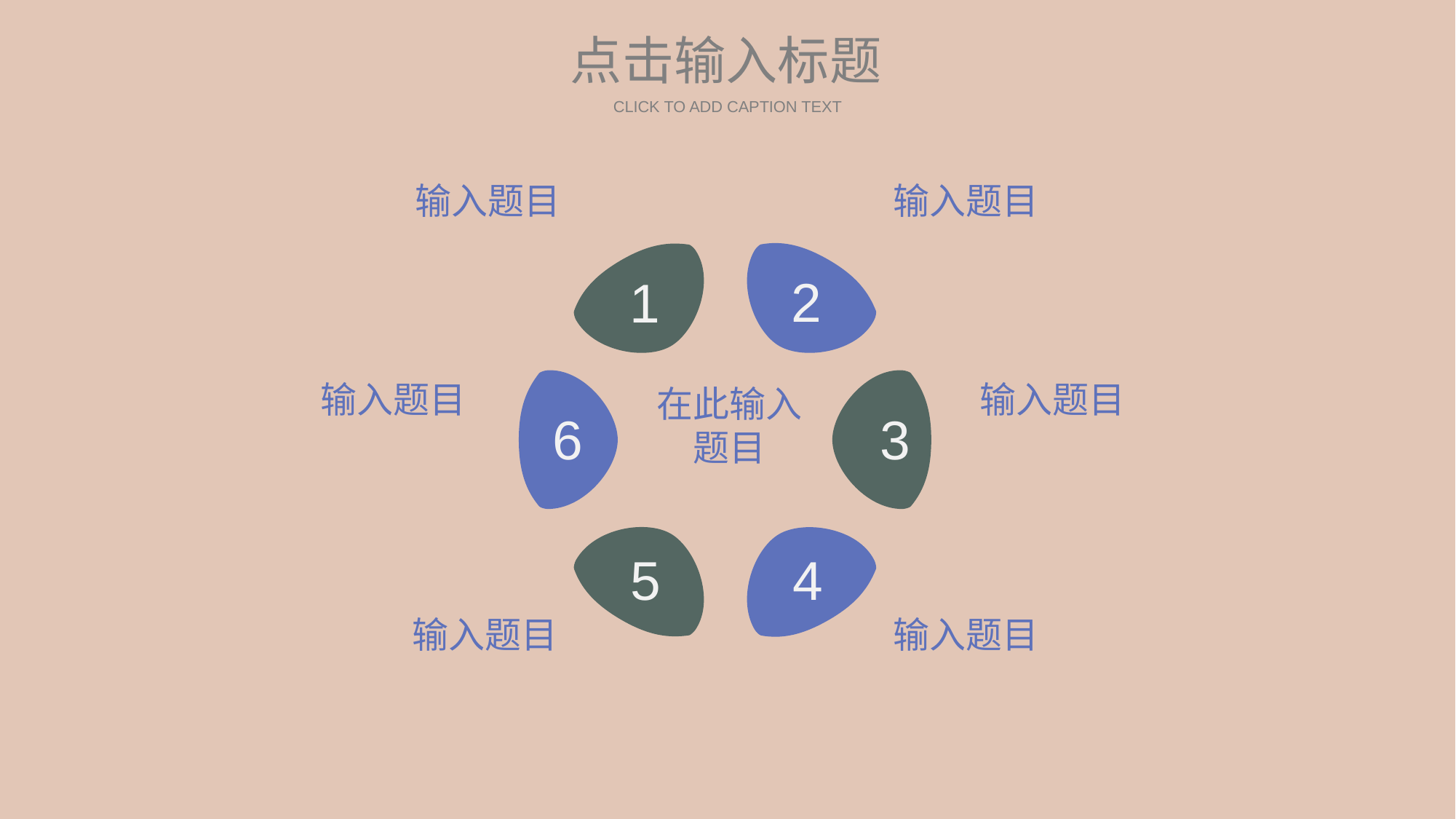

点击输入标题
CLICK TO ADD CAPTION TEXT
输入题目
输入题目

2

1

6

3
输入题目
输入题目

在此输入题目

5

4
输入题目

输入题目